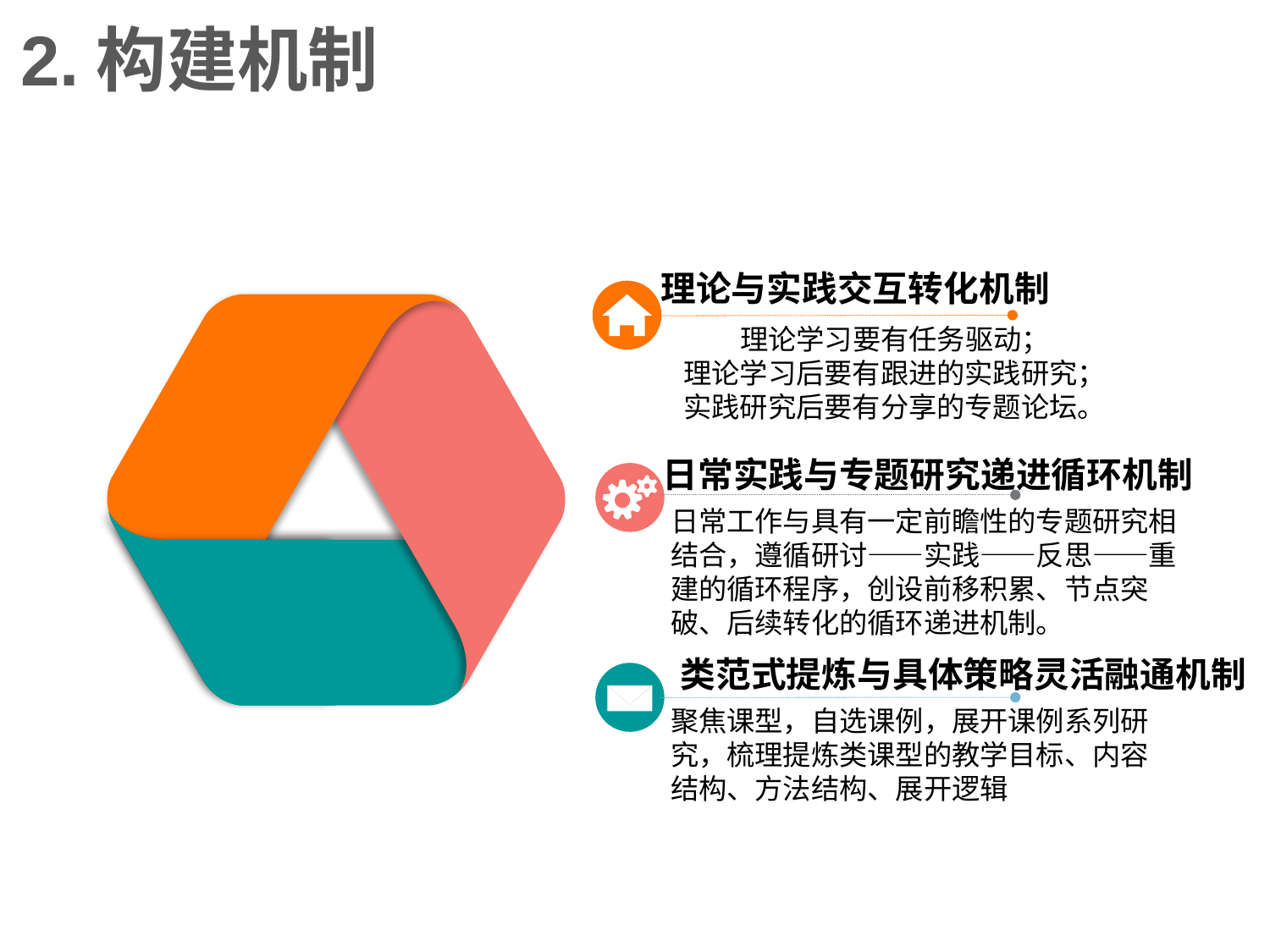

2.构建机制
理论与实践交互转化机制

理论学习要有任务驱动；
理论学习后要有跟进的实践研究；
实践研究后要有分享的专题论坛。

日常实践与专题研究递进循环机制

日常工作与具有一定前瞻性的专题研究相结合，遵循研讨——实践——反思——重建的循环程序，创设前移积累、节点突破、后续转化的循环递进机制。

类范式提炼与具体策略灵活融通机制

聚焦课型，自选课例，展开课例系列研究，梳理提炼类课型的教学目标、内容结构、方法结构、展开逻辑